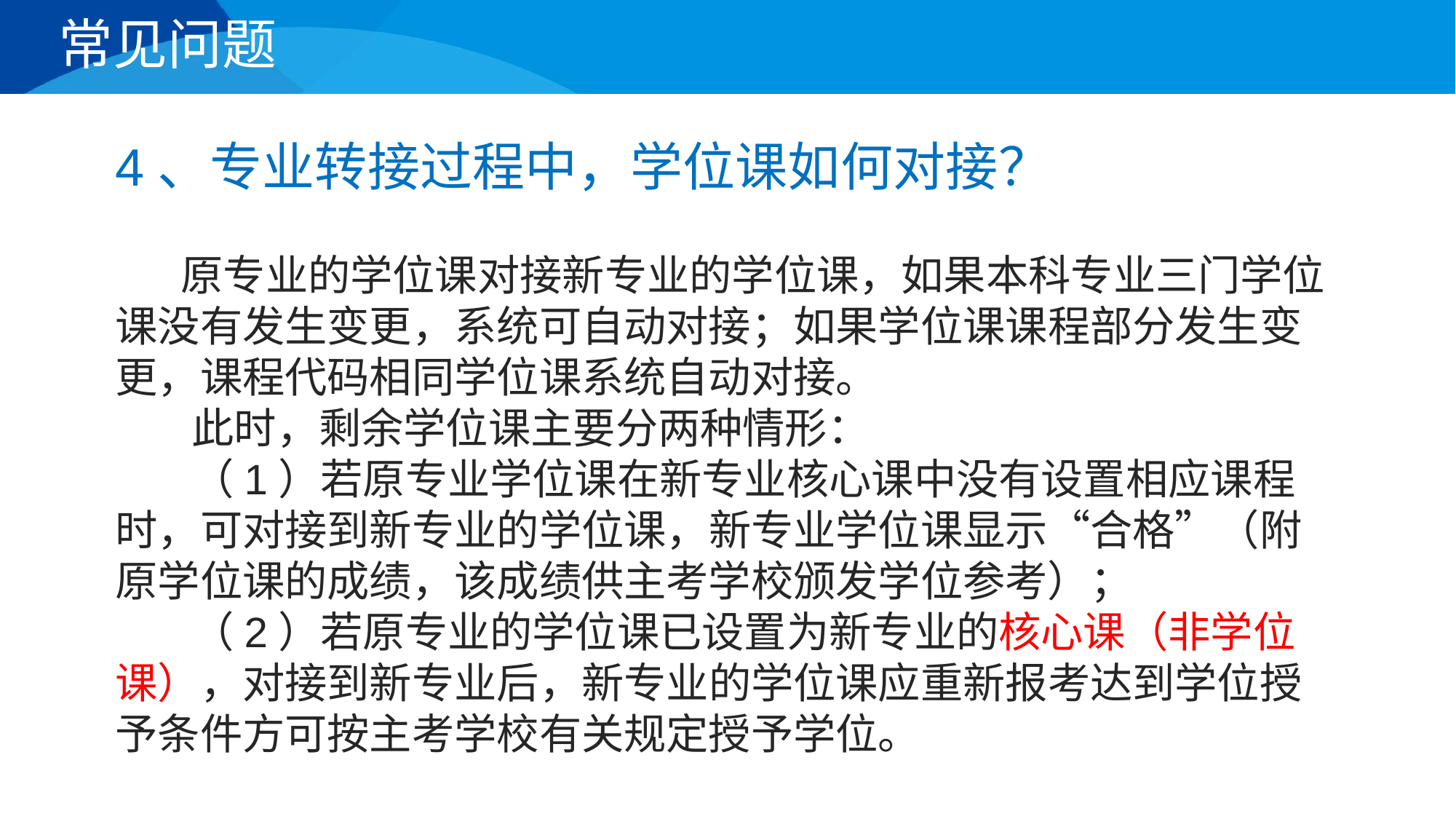

# 常见问题
4、专业转接过程中，学位课如何对接？
       原专业的学位课对接新专业的学位课，如果本科专业三门学位课没有发生变更，系统可自动对接；如果学位课课程部分发生变更，课程代码相同学位课系统自动对接。
       此时，剩余学位课主要分两种情形：
       （1）若原专业学位课在新专业核心课中没有设置相应课程时，可对接到新专业的学位课，新专业学位课显示“合格”（附原学位课的成绩，该成绩供主考学校颁发学位参考）；
       （2）若原专业的学位课已设置为新专业的核心课（非学位课），对接到新专业后，新专业的学位课应重新报考达到学位授予条件方可按主考学校有关规定授予学位。
助学